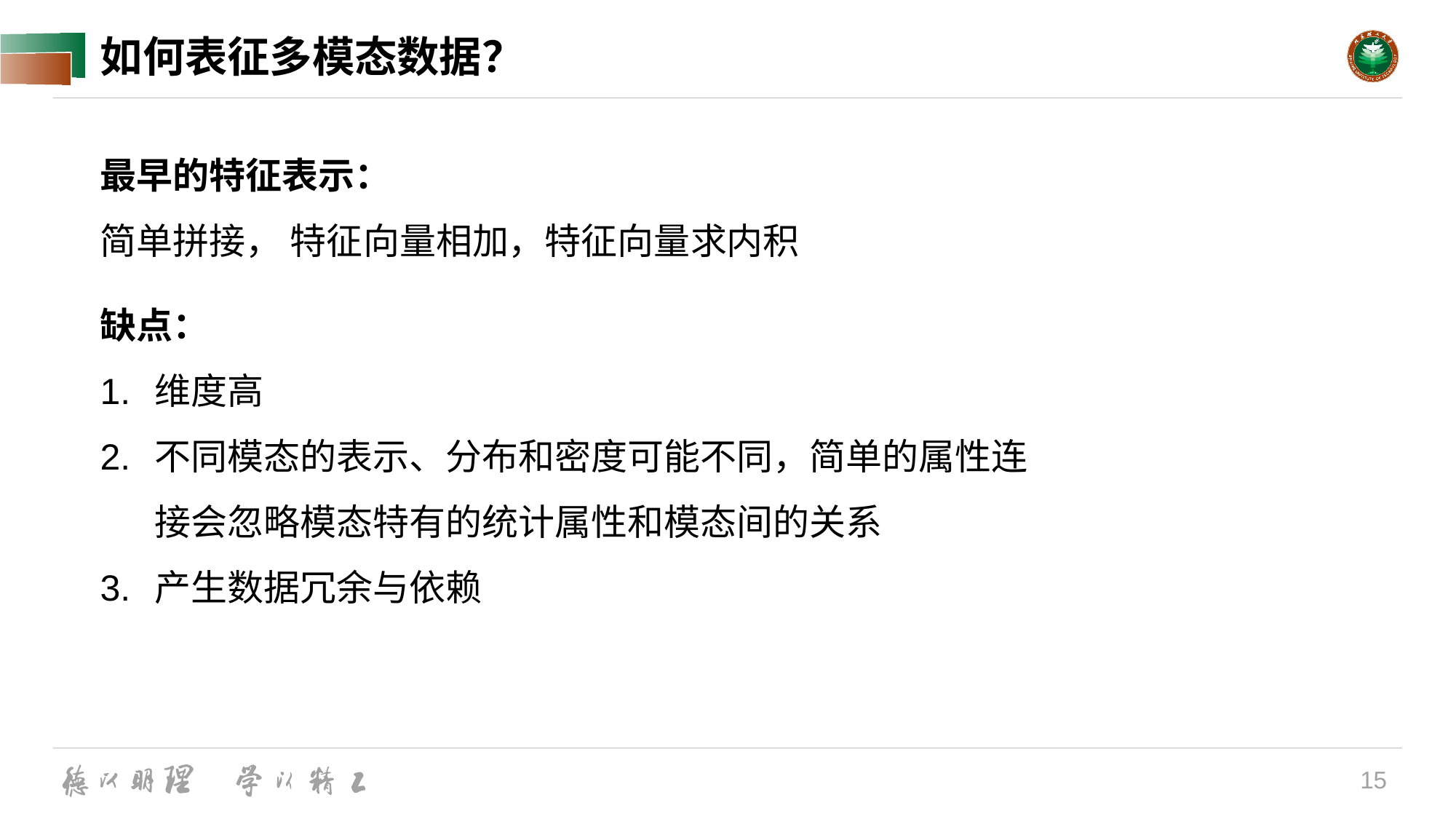

# 如何表征多模态数据？
最早的特征表示：
简单拼接， 特征向量相加，特征向量求内积
缺点：
维度高
不同模态的表示、分布和密度可能不同，简单的属性连接会忽略模态特有的统计属性和模态间的关系
产生数据冗余与依赖